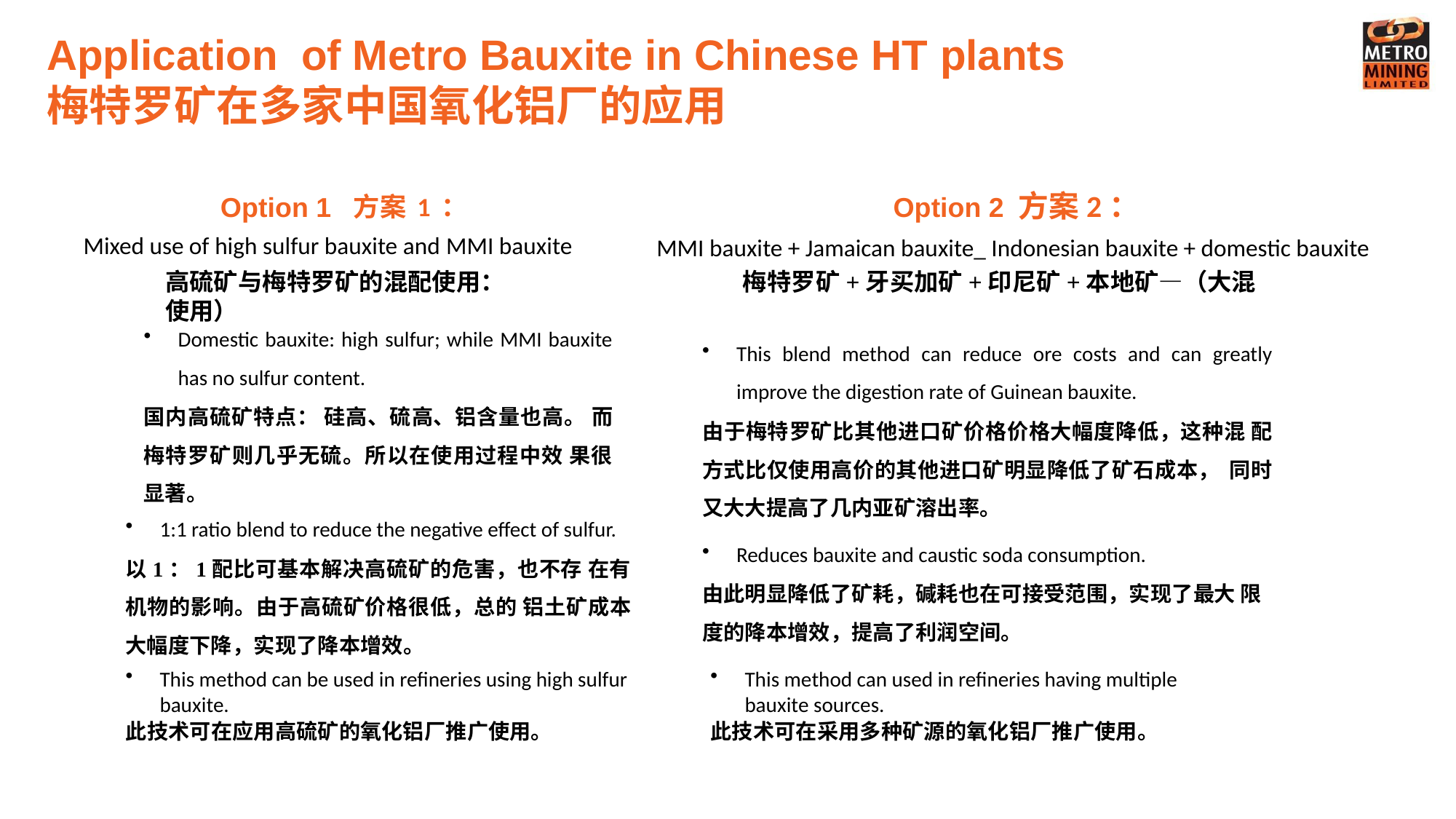

# Application  of Metro Bauxite in Chinese HT plants 梅特罗矿在多家中国氧化铝厂的应用

Option 1 方案1：	Option 2 方案2：

高硫矿与梅特罗矿的混配使用：	梅特罗矿+牙买加矿+印尼矿+本地矿—（大混使用）
Mixed use of high sulfur bauxite and MMI bauxite

MMI bauxite + Jamaican bauxite_ Indonesian bauxite + domestic bauxite

Domestic bauxite: high sulfur; while MMI bauxite has no sulfur content.
国内高硫矿特点： 硅高、硫高、铝含量也高。 而梅特罗矿则几乎无硫。所以在使用过程中效 果很显著。
This blend method can reduce ore costs and can greatly improve the digestion rate of Guinean bauxite.
由于梅特罗矿比其他进口矿价格价格大幅度降低，这种混 配方式比仅使用高价的其他进口矿明显降低了矿石成本，  同时又大大提高了几内亚矿溶出率。
1:1 ratio blend to reduce the negative effect of sulfur.
以1：1配比可基本解决高硫矿的危害，也不存 在有机物的影响。由于高硫矿价格很低，总的 铝土矿成本大幅度下降，实现了降本增效。
Reduces bauxite and caustic soda consumption.
由此明显降低了矿耗，碱耗也在可接受范围，实现了最大 限度的降本增效，提高了利润空间。
This method can used in refineries having multiple bauxite sources.
此技术可在采用多种矿源的氧化铝厂推广使用。
This method can be used in refineries using high sulfur bauxite.
此技术可在应用高硫矿的氧化铝厂推广使用。